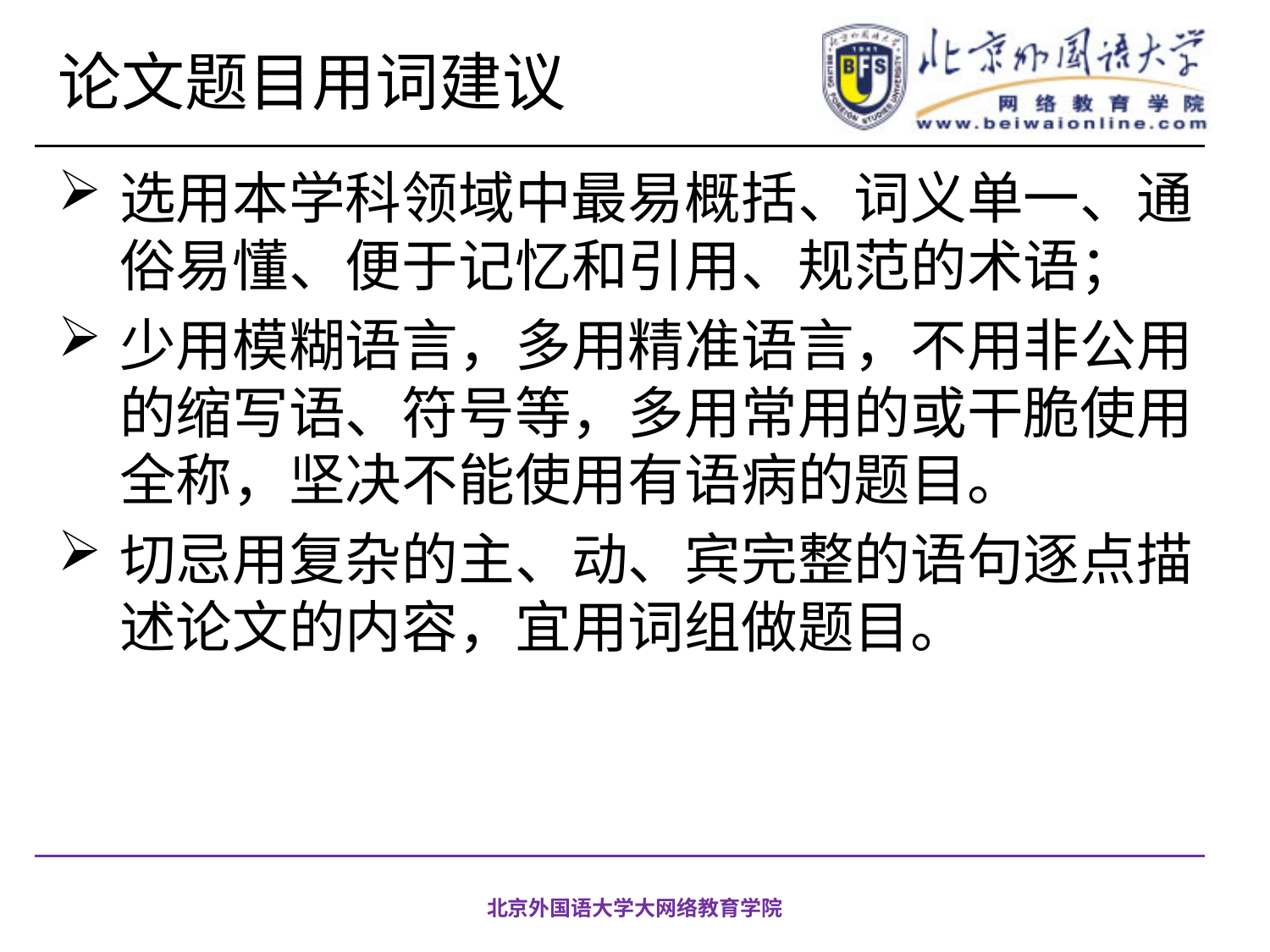

# 论文题目用词建议
选用本学科领域中最易概括、词义单一、通俗易懂、便于记忆和引用、规范的术语；
少用模糊语言，多用精准语言，不用非公用的缩写语、符号等，多用常用的或干脆使用全称，坚决不能使用有语病的题目。
切忌用复杂的主、动、宾完整的语句逐点描述论文的内容，宜用词组做题目。

北京外国语大学大网络教育学院
26